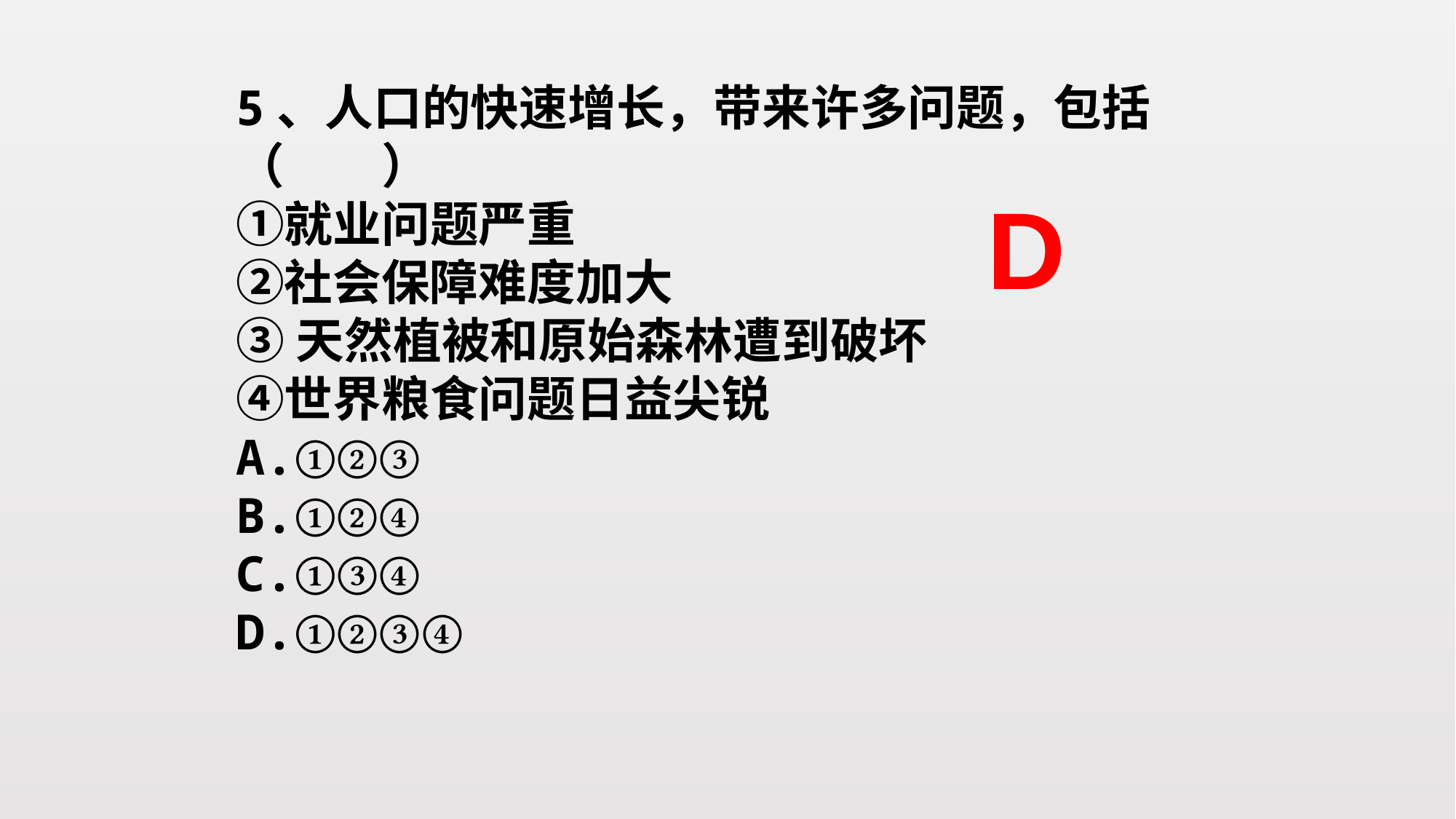

5、人口的快速增长，带来许多问题，包括（　　）
①就业问题严重
②社会保障难度加大
③天然植被和原始森林遭到破坏
④世界粮食问题日益尖锐
A.①②③
B.①②④
C.①③④
D.①②③④
D